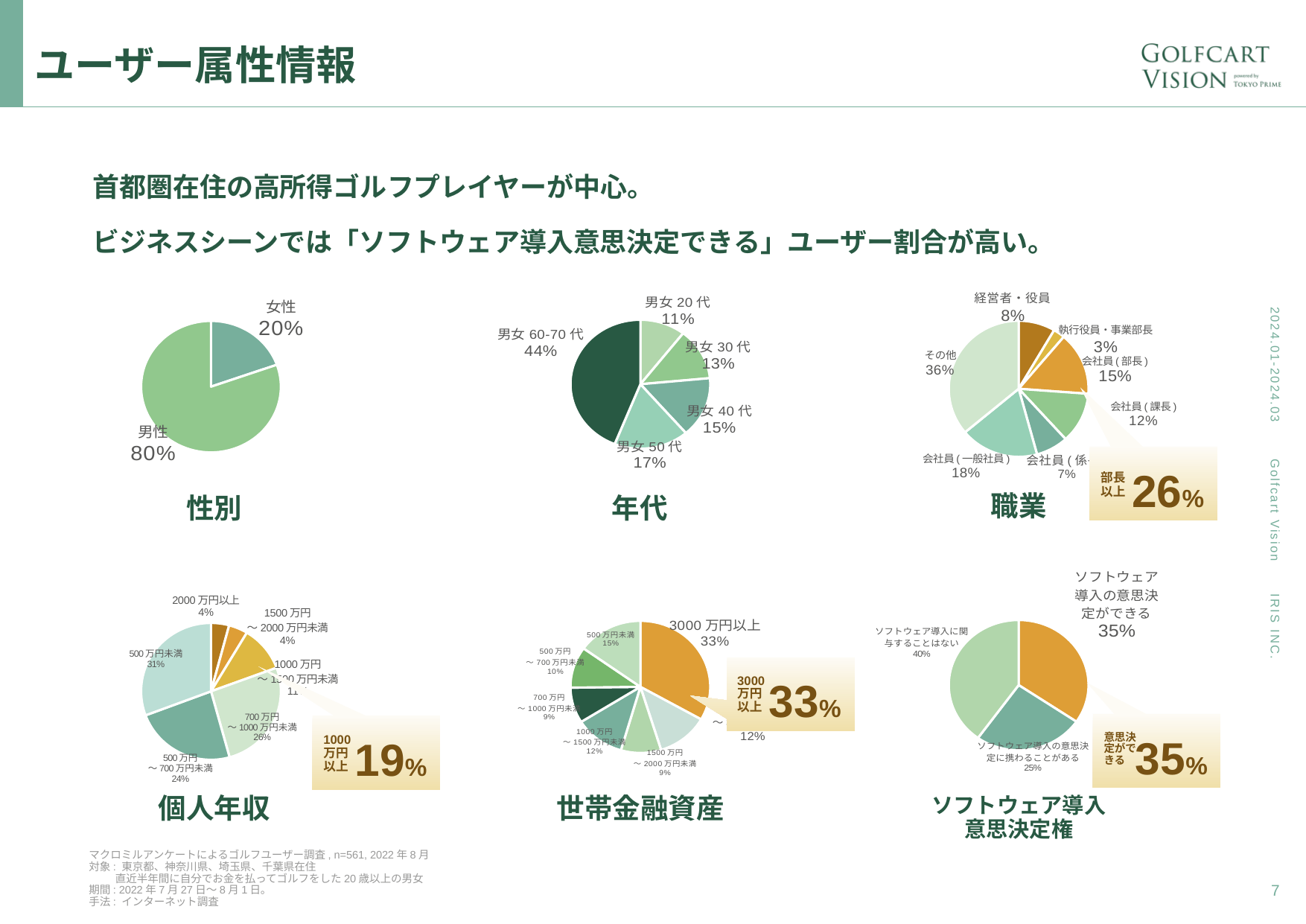

# ユーザー属性情報
首都圏在住の高所得ゴルフプレイヤーが中心。
ビジネスシーンでは「ソフトウェア導入意思決定できる」ユーザー割合が高い。

### Chart

| Category | n=561 |
|---|---|
| 経営者・役員 | 0.085 |
| 執行役員・事業部長 | 0.027 |
| 会社員(部長) | 0.15 |
| 会社員(課長) | 0.121 |
| 会社員(係長) | 0.075 |
| 会社員(一般社員) | 0.182 |
| その他 | 0.361 |
職業

### Chart

| Category | n=561 |
|---|---|
| 男女20代 | 0.105 |
| 男女30代 | 0.13 |
| 男女40代 | 0.152 |
| 男女50代 | 0.173 |
| 男女60-70代 | 0.44 |
年代

### Chart

| Category | n=561 |
|---|---|
| 女性 | 0.196 |
| 男性 | 0.804 |
性別

26%
部長以上

### Chart

| Category | n=561 |
|---|---|
| ソフトウェア導入の意思決定ができる | 0.345 |
| ソフトウェア導入の意思決定に携わることがある | 0.254 |
| ソフトウェア導入に関与することはない | 0.401 |
ソフトウェア導入
意思決定権

### Chart

| Category | n=561 |
|---|---|
| 2000万円以上 | 0.042 |
| 1500万円
～2000万円未満 | 0.044 |
| 1000万円
～1500万円未満 | 0.108 |
| 700万円
～1000万円未満 | 0.263 |
| 500万円
～700万円未満 | 0.236 |
| 500万円未満 | 0.307 |
個人年収

### Chart

| Category | n=561 |
|---|---|
| 3000万円以上 | 0.332 |
| 2000万円
～3000万円未満 | 0.12 |
| 1500万円
～2000万円未満 | 0.093 |
| 1000万円
～1500万円未満 | 0.116 |
| 700万円
～1000万円未満 | 0.087 |
| 500万円
～700万円未満 | 0.101 |
| 500万円未満 | 0.151 |
世帯金融資産

3000万円以上
33%

意思決定ができる
35%

1000万円以上
19%
マクロミルアンケートによるゴルフユーザー調査, n=561, 2022年8月
対象: 東京都、神奈川県、埼玉県、千葉県在住
　　  直近半年間に自分でお金を払ってゴルフをした20歳以上の男女
期間: 2022年7月27日〜8月1日。
手法: インターネット調査